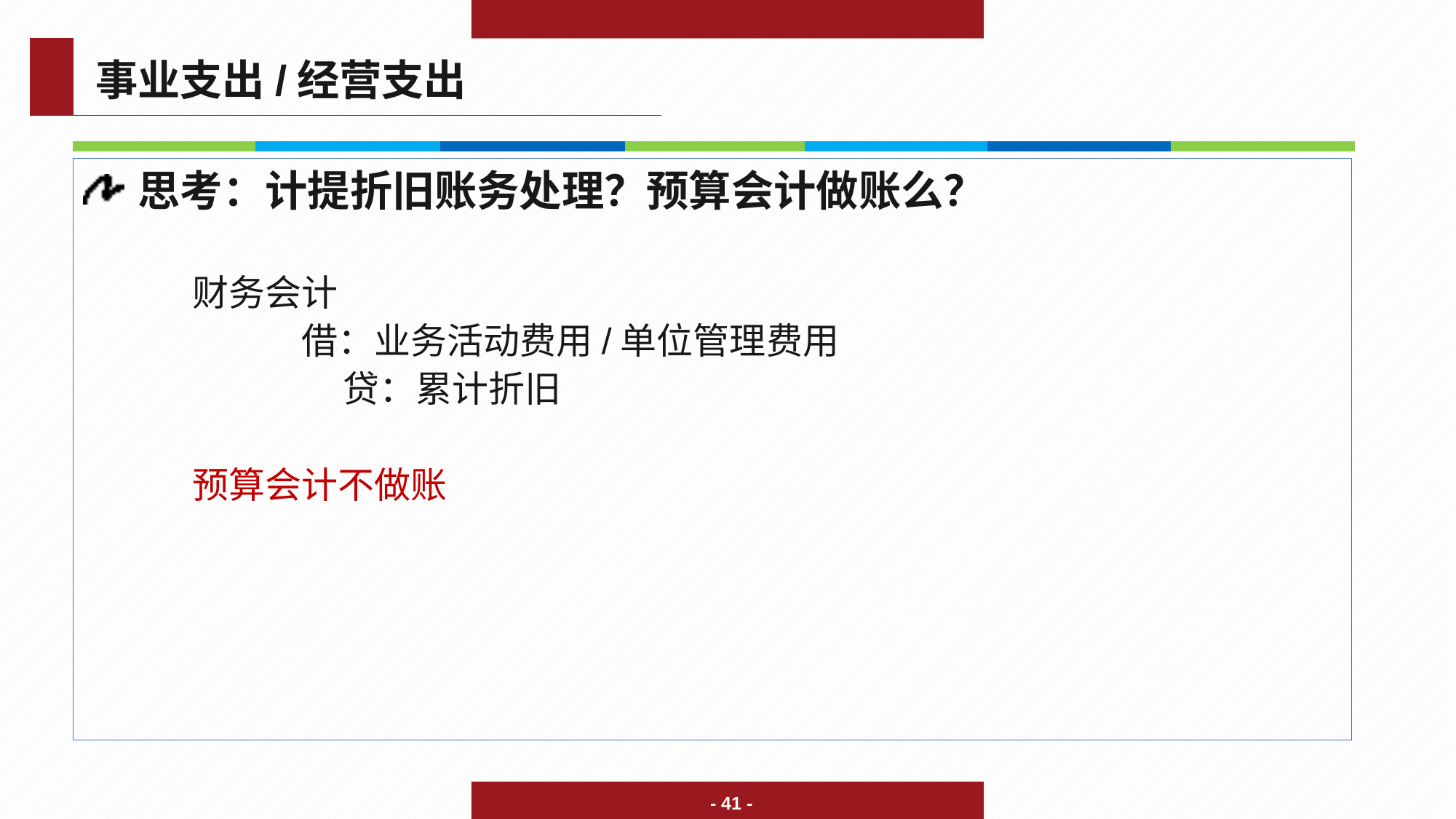

事业支出/经营支出

思考：计提折旧账务处理？预算会计做账么？

	财务会计
		借：业务活动费用/单位管理费用
   		    贷：累计折旧

	预算会计不做账

- 41 -